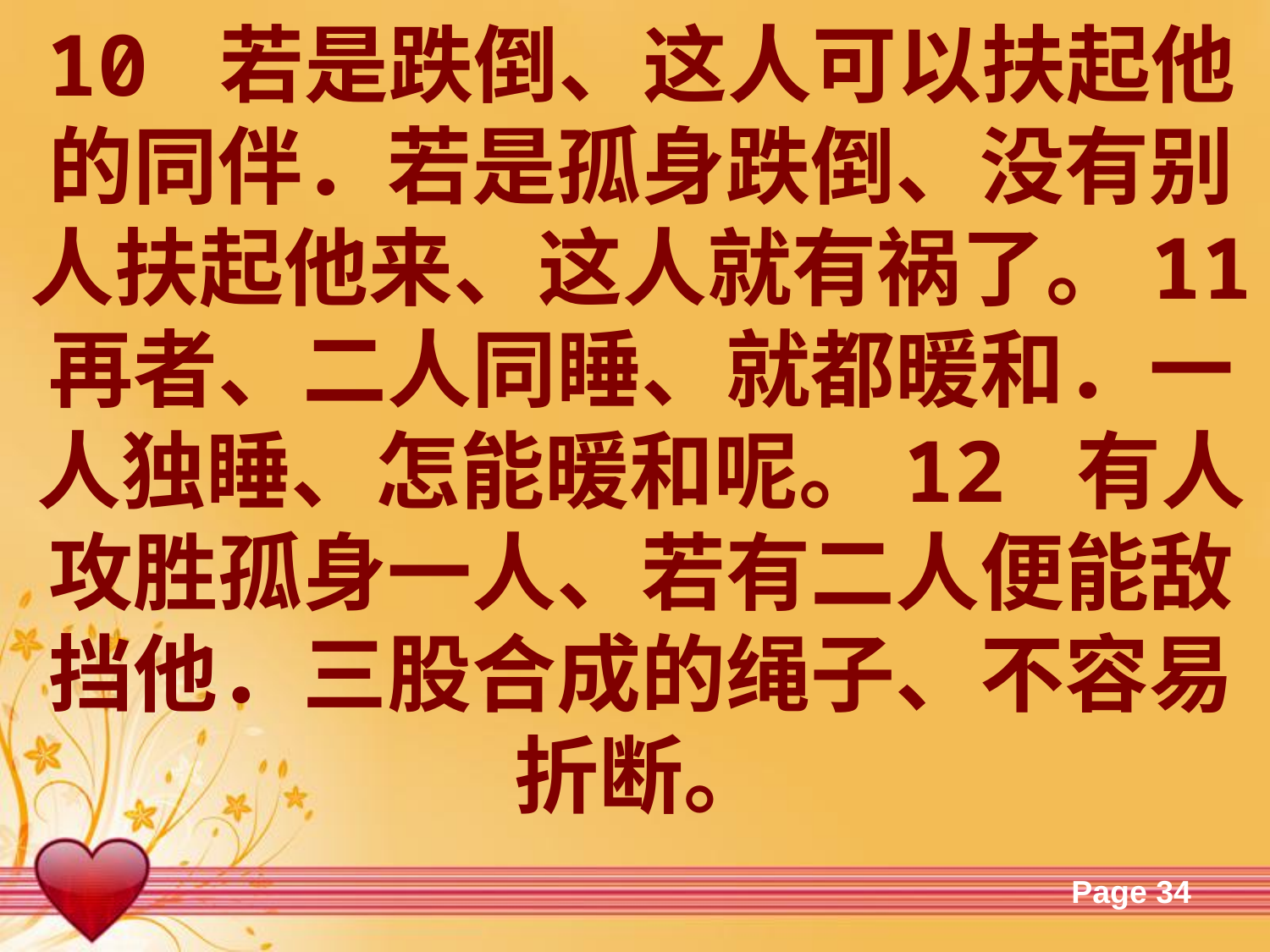

10 若是跌倒、这人可以扶起他的同伴．若是孤身跌倒、没有别人扶起他来、这人就有祸了。11 再者、二人同睡、就都暖和．一人独睡、怎能暖和呢。12 有人攻胜孤身一人、若有二人便能敌挡他．三股合成的绳子、不容易折断。